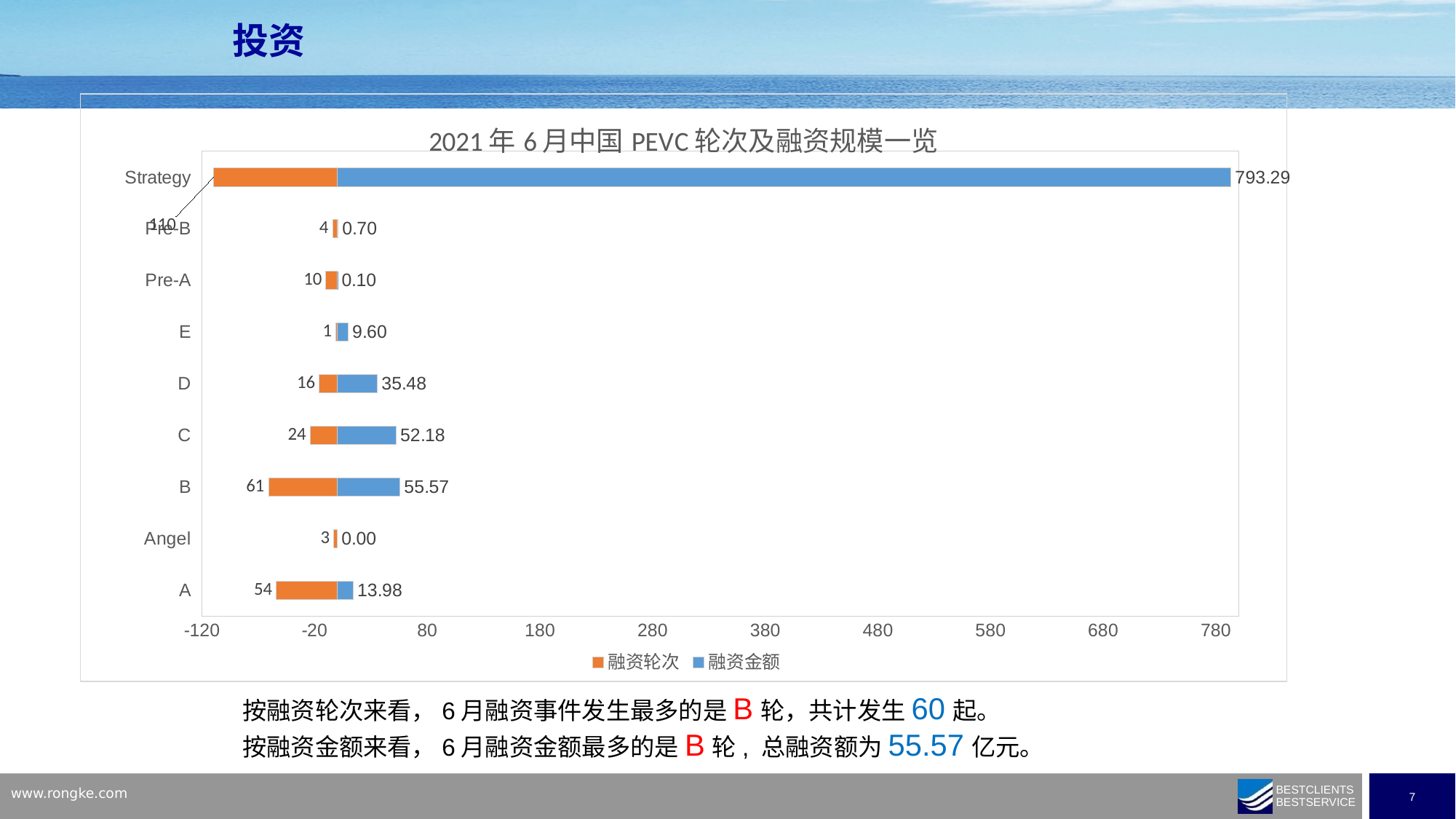

投资

### Chart: 2021年6月中国PEVC轮次及融资规模一览

| Category | 融资金额 | 融资轮次 |
|---|---|---|
| A | 13.984 | -54.0 |
| Angel | 0.0 | -3.0 |
| B | 55.57 | -61.0 |
| C | 52.18 | -24.0 |
| D | 35.48 | -16.0 |
| E | 9.6 | -1.0 |
| Pre-A | 0.1 | -10.0 |
| Pre-B | 0.7 | -4.0 |
| Strategy | 793.292633 | -110.0 |
按融资轮次来看，6月融资事件发生最多的是B轮，共计发生60起。
按融资金额来看，6月融资金额最多的是B轮, 总融资额为55.57亿元。